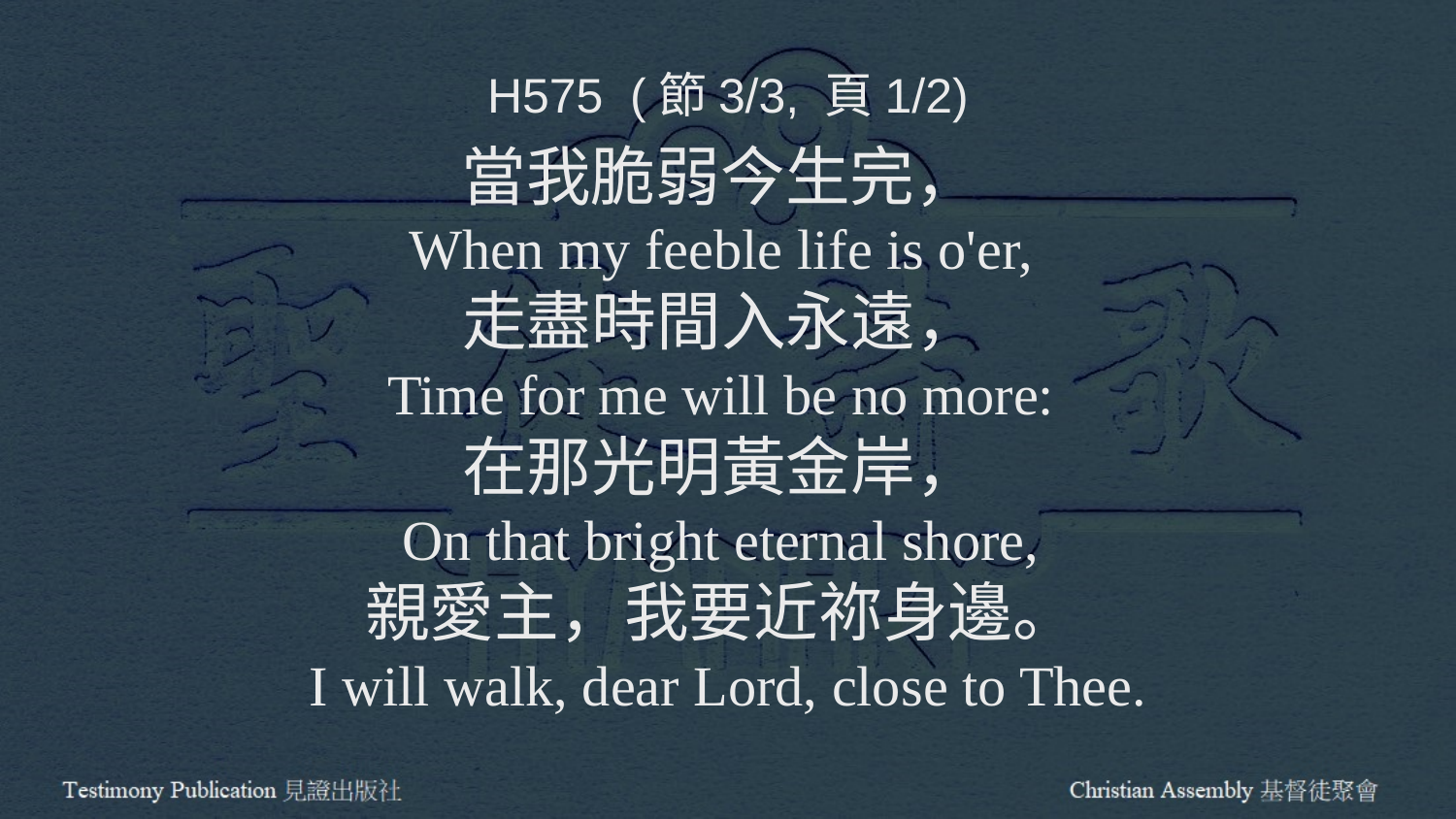

H575  (節3/3, 頁1/2)
當我脆弱今生完，
When my feeble life is o'er,
走盡時間入永遠，
Time for me will be no more:
在那光明黃金岸，
On that bright eternal shore,
親愛主，我要近祢身邊。
I will walk, dear Lord, close to Thee.